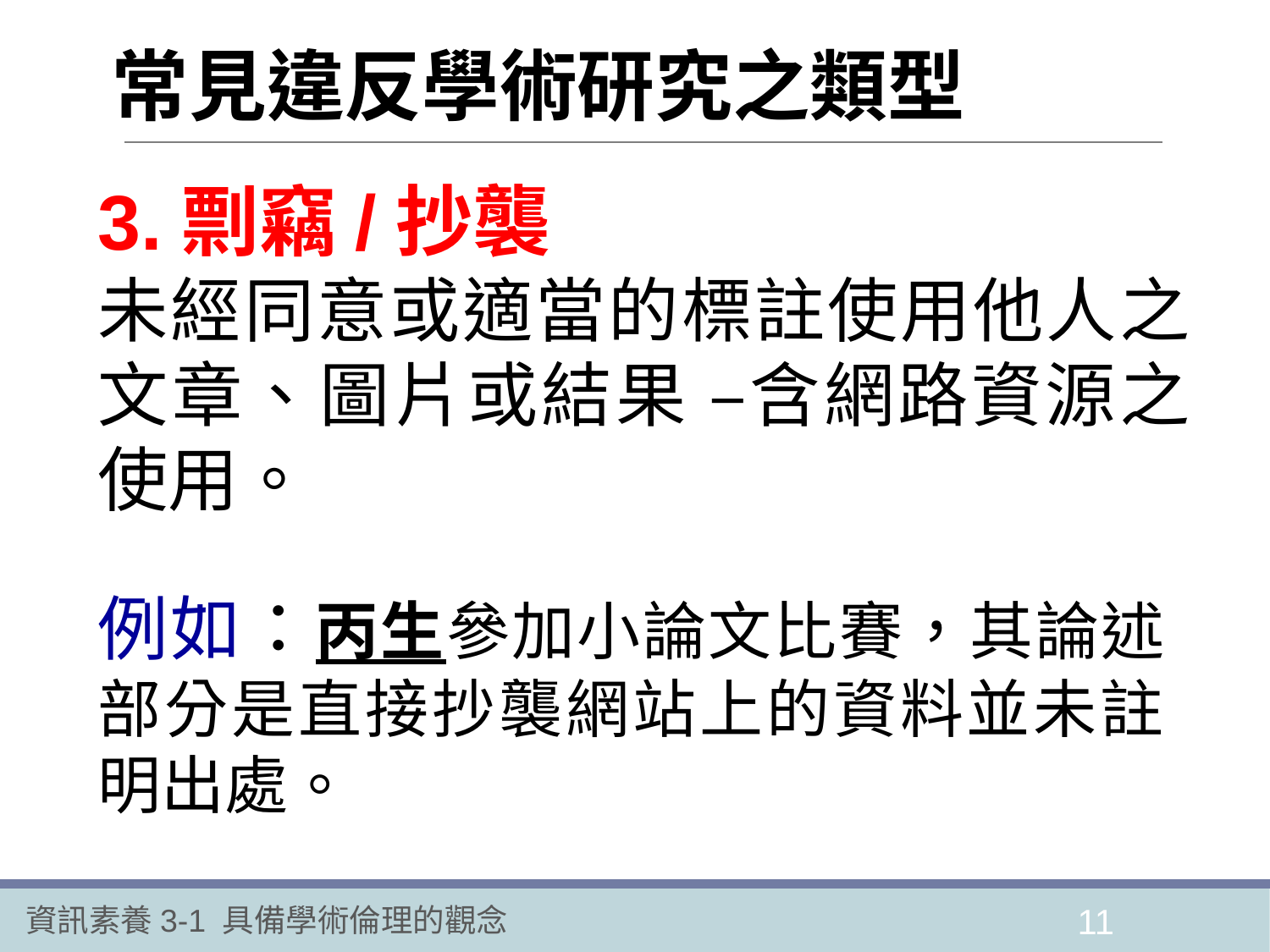

常見違反學術研究之類型
3.剽竊/抄襲
未經同意或適當的標註使用他人之文章、圖片或結果 –含網路資源之使用。
例如：丙生參加小論文比賽，其論述部分是直接抄襲網站上的資料並未註明出處。